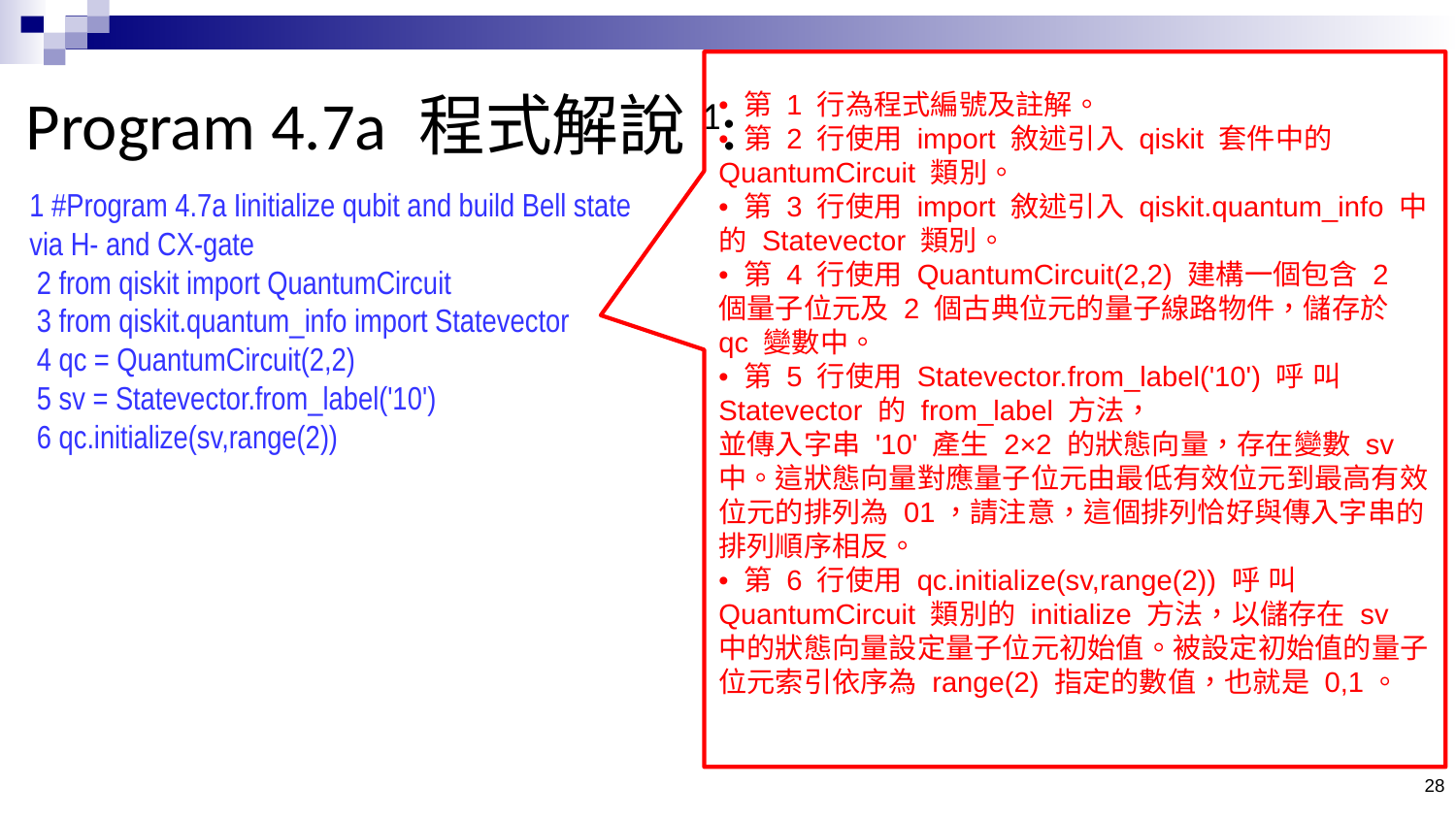

# Program 4.7a 程式解說1:
• 第 1 行為程式編號及註解。
• 第 2 行使用 import 敘述引入 qiskit 套件中的 QuantumCircuit 類別。
• 第 3 行使用 import 敘述引入 qiskit.quantum_info 中的 Statevector 類別。
• 第 4 行使用 QuantumCircuit(2,2) 建構一個包含 2 個量子位元及 2 個古典位元的量子線路物件，儲存於 qc 變數中。
• 第 5 行使用 Statevector.from_label('10') 呼 叫 Statevector 的 from_label 方法，
並傳入字串 '10' 產生 2×2 的狀態向量，存在變數 sv 中。這狀態向量對應量子位元由最低有效位元到最高有效位元的排列為 01，請注意，這個排列恰好與傳入字串的排列順序相反。
• 第 6 行使用 qc.initialize(sv,range(2)) 呼 叫 QuantumCircuit 類別的 initialize 方法，以儲存在 sv 中的狀態向量設定量子位元初始值。被設定初始值的量子位元索引依序為 range(2) 指定的數值，也就是 0,1。

1 #Program 4.7a Iinitialize qubit and build Bell state
via H- and CX-gate
 2 from qiskit import QuantumCircuit
 3 from qiskit.quantum_info import Statevector
 4 qc = QuantumCircuit(2,2)
 5 sv = Statevector.from_label('10')
 6 qc.initialize(sv,range(2))
28